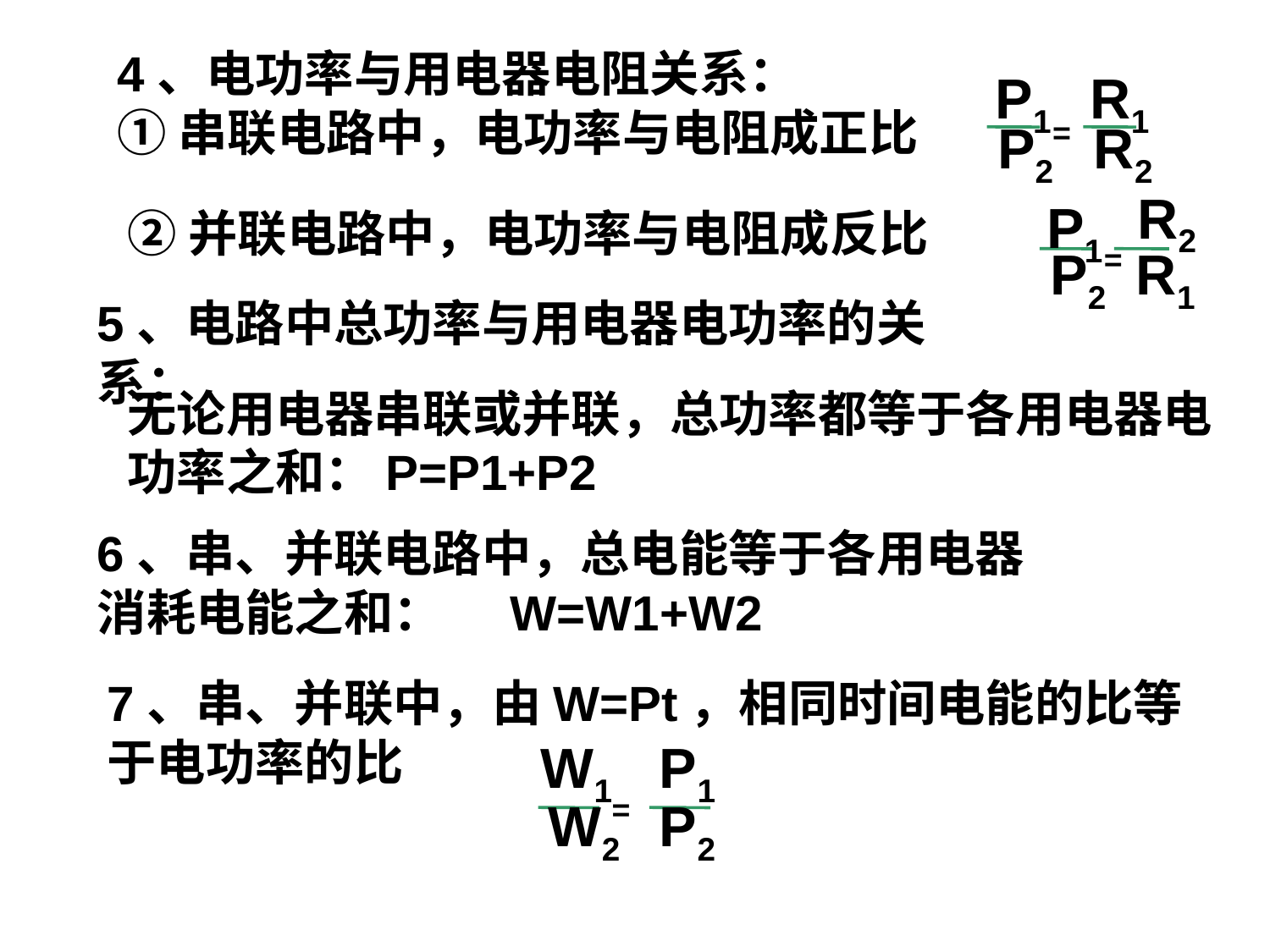

4、电功率与用电器电阻关系：
①串联电路中，电功率与电阻成正比
P1
P2

R1
R2

=
R2
R1

=
P1

P2

②并联电路中，电功率与电阻成反比

5、电路中总功率与用电器电功率的关系：
无论用电器串联或并联，总功率都等于各用电器电功率之和：P=P1+P2
6、串、并联电路中，总电能等于各用电器消耗电能之和：     W=W1+W2
7、串、并联中，由W=Pt，相同时间电能的比等于电功率的比
W1

W2

P1
P2

=